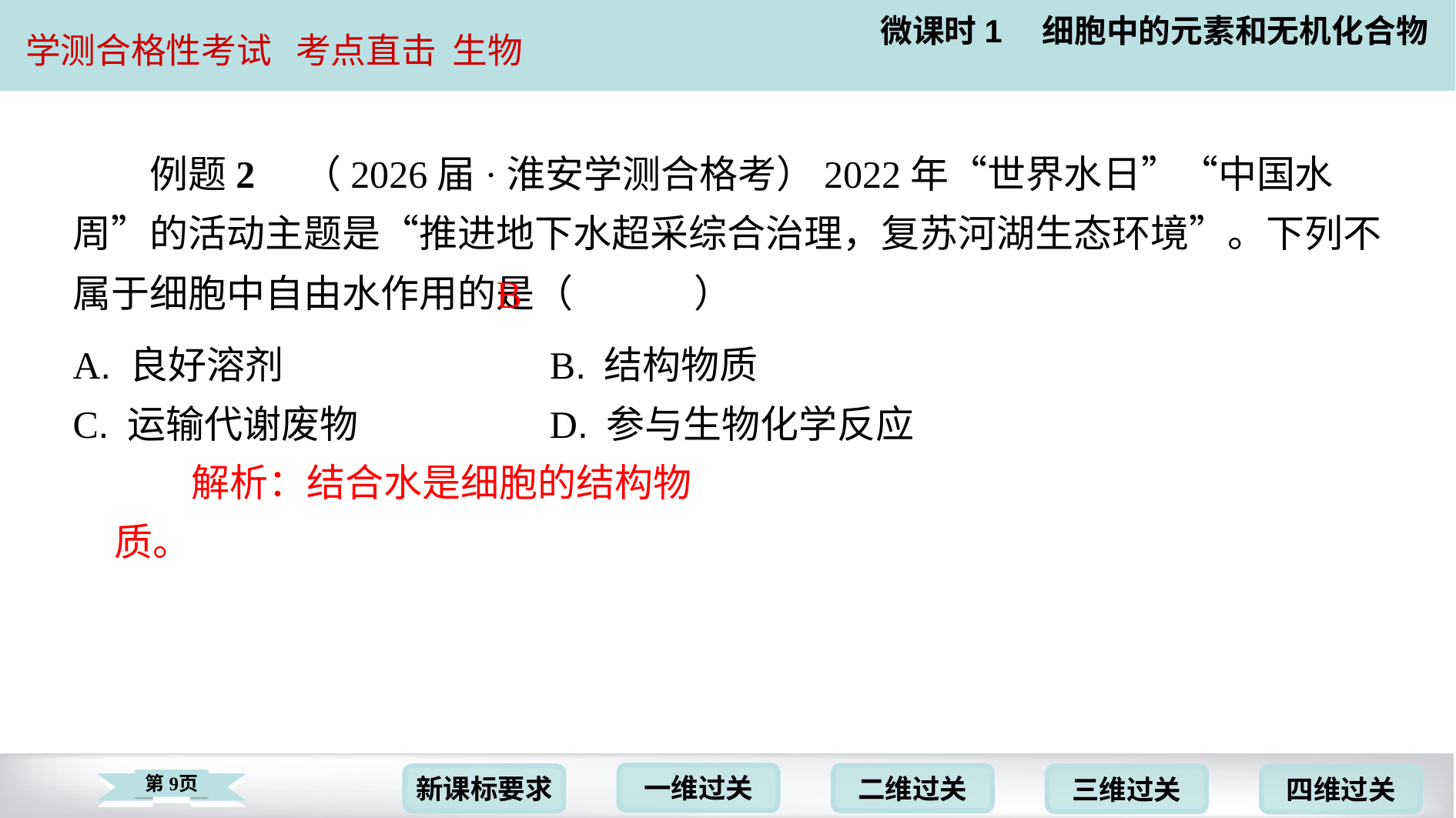

例题2　（2026届·淮安学测合格考）2022年“世界水日”“中国水周”的活动主题是“推进地下水超采综合治理，复苏河湖生态环境”。下列不属于细胞中自由水作用的是（　B　）
B
| A. 良好溶剂 | B. 结构物质 |
| --- | --- |
| C. 运输代谢废物 | D. 参与生物化学反应 |
解析：结合水是细胞的结构物质。